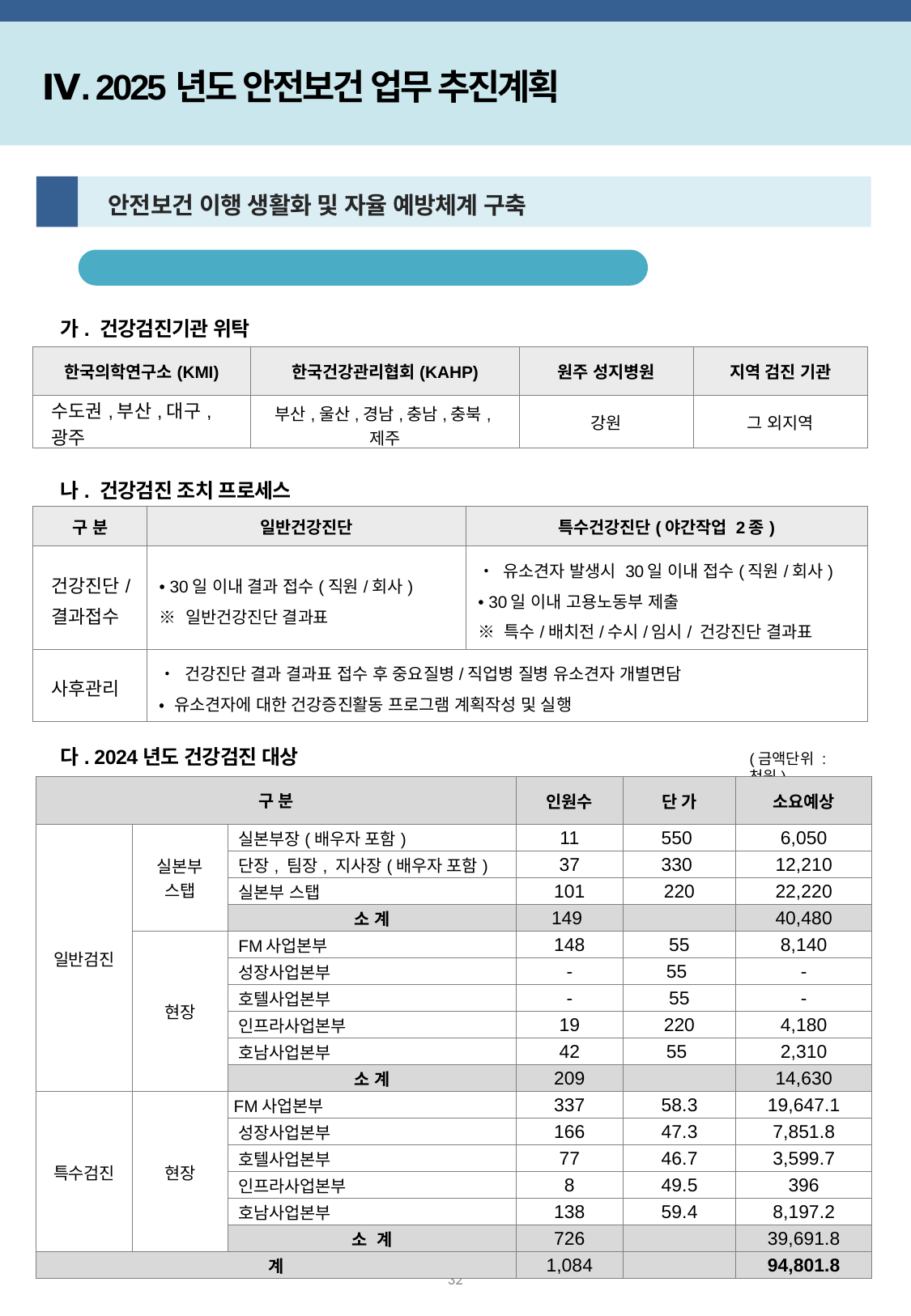

Ⅳ. 2025년도 안전보건 업무 추진계획
3
  안전보건 이행 생활화 및 자율 예방체계 구축
직원 건강 증진을 위한 건강검진 실시

  가. 건강검진기관 위탁

  나. 건강검진 조치 프로세스

  다. 2024년도 건강검진 대상

| 한국의학연구소(KMI) | 한국건강관리협회(KAHP) | 원주 성지병원 | 지역 검진 기관 |
| --- | --- | --- | --- |
| 수도권,부산,대구,광주 | 부산,울산,경남,충남,충북,제주 | 강원 | 그 외지역 |
| 구 분 | 일반건강진단 | 특수건강진단(야간작업 2종) |
| --- | --- | --- |
| 건강진단/ 결과접수 | • 30일 이내 결과 접수(직원/회사) ※ 일반건강진단 결과표 | • 유소견자 발생시 30일 이내 접수(직원/회사) • 30일 이내 고용노동부 제출 ※ 특수/배치전/수시/임시/ 건강진단 결과표 |
| 사후관리 | • 건강진단 결과 결과표 접수 후 중요질병/직업병 질병 유소견자 개별면담 • 유소견자에 대한 건강증진활동 프로그램 계획작성 및 실행 |  |
(금액단위 : 천원)
| 구 분 |  |  | 인원수 | 단 가 | 소요예상 |
| --- | --- | --- | --- | --- | --- |
| 일반검진 | 실본부 스탭 | 실본부장(배우자 포함) | 11 | 550 | 6,050 |
|  |  | 단장, 팀장, 지사장(배우자 포함) | 37 | 330 | 12,210 |
|  |  | 실본부 스탭 | 101 | 220 | 22,220 |
|  |  | 소 계 | 149 |  | 40,480 |
|  | 현장 | FM사업본부 | 148 | 55 | 8,140 |
|  |  | 성장사업본부 | - | 55 | - |
|  |  | 호텔사업본부 | - | 55 | - |
|  |  | 인프라사업본부 | 19 | 220 | 4,180 |
|  |  | 호남사업본부 | 42 | 55 | 2,310 |
|  |  | 소 계 | 209 |  | 14,630 |
| 특수검진 | 현장 | FM사업본부 | 337 | 58.3 | 19,647.1 |
|  |  | 성장사업본부 | 166 | 47.3 | 7,851.8 |
|  |  | 호텔사업본부 | 77 | 46.7 | 3,599.7 |
|  |  | 인프라사업본부 | 8 | 49.5 | 396 |
|  |  | 호남사업본부 | 138 | 59.4 | 8,197.2 |
|  |  | 소 계 | 726 |  | 39,691.8 |
| 계 |  |  | 1,084 |  | 94,801.8 |
32